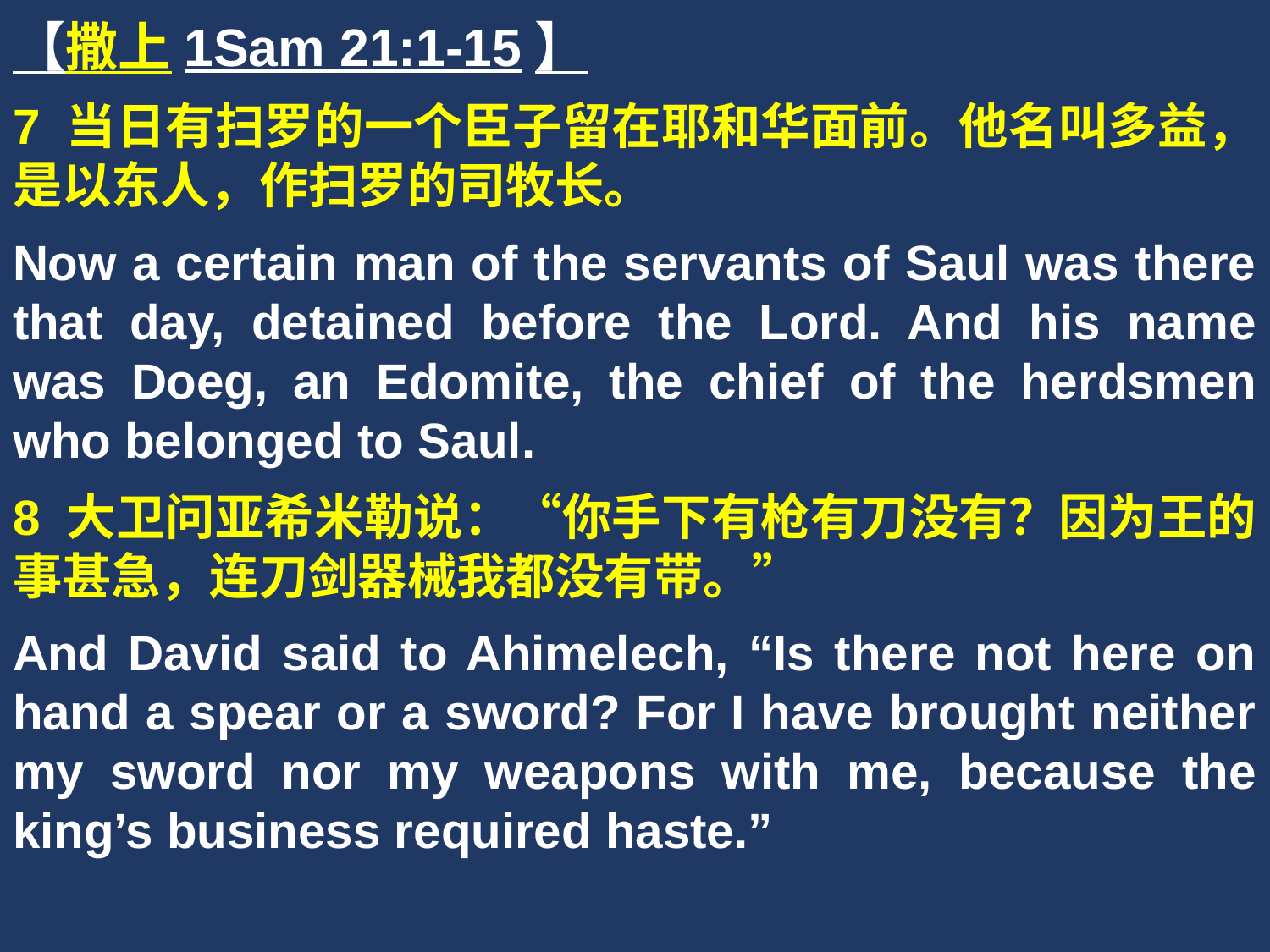

【撒上1Sam 21:1-15】
7 当日有扫罗的一个臣子留在耶和华面前。他名叫多益，是以东人，作扫罗的司牧长。
Now a certain man of the servants of Saul was there that day, detained before the Lord. And his name was Doeg, an Edomite, the chief of the herdsmen who belonged to Saul.
8 大卫问亚希米勒说：“你手下有枪有刀没有？因为王的事甚急，连刀剑器械我都没有带。”
And David said to Ahimelech, “Is there not here on hand a spear or a sword? For I have brought neither my sword nor my weapons with me, because the king’s business required haste.”